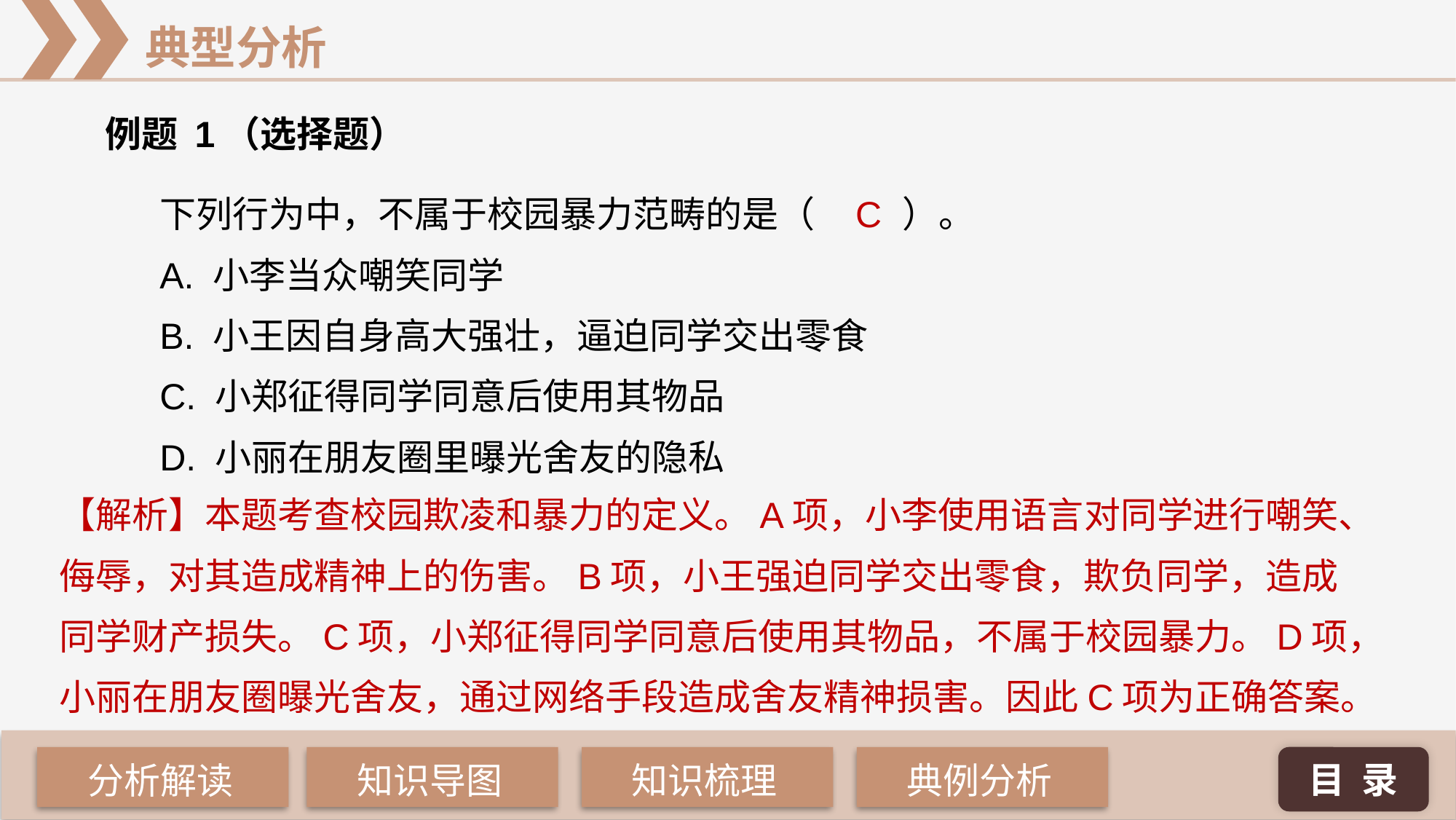

例题 1（选择题）
下列行为中，不属于校园暴力范畴的是（ 	    ）。
A. 小李当众嘲笑同学
B. 小王因自身高大强壮，逼迫同学交出零食
C. 小郑征得同学同意后使用其物品
D. 小丽在朋友圈里曝光舍友的隐私
C
【解析】本题考查校园欺凌和暴力的定义。A项，小李使用语言对同学进行嘲笑、侮辱，对其造成精神上的伤害。B项，小王强迫同学交出零食，欺负同学，造成同学财产损失。C项，小郑征得同学同意后使用其物品，不属于校园暴力。D项，小丽在朋友圈曝光舍友，通过网络手段造成舍友精神损害。因此C项为正确答案。